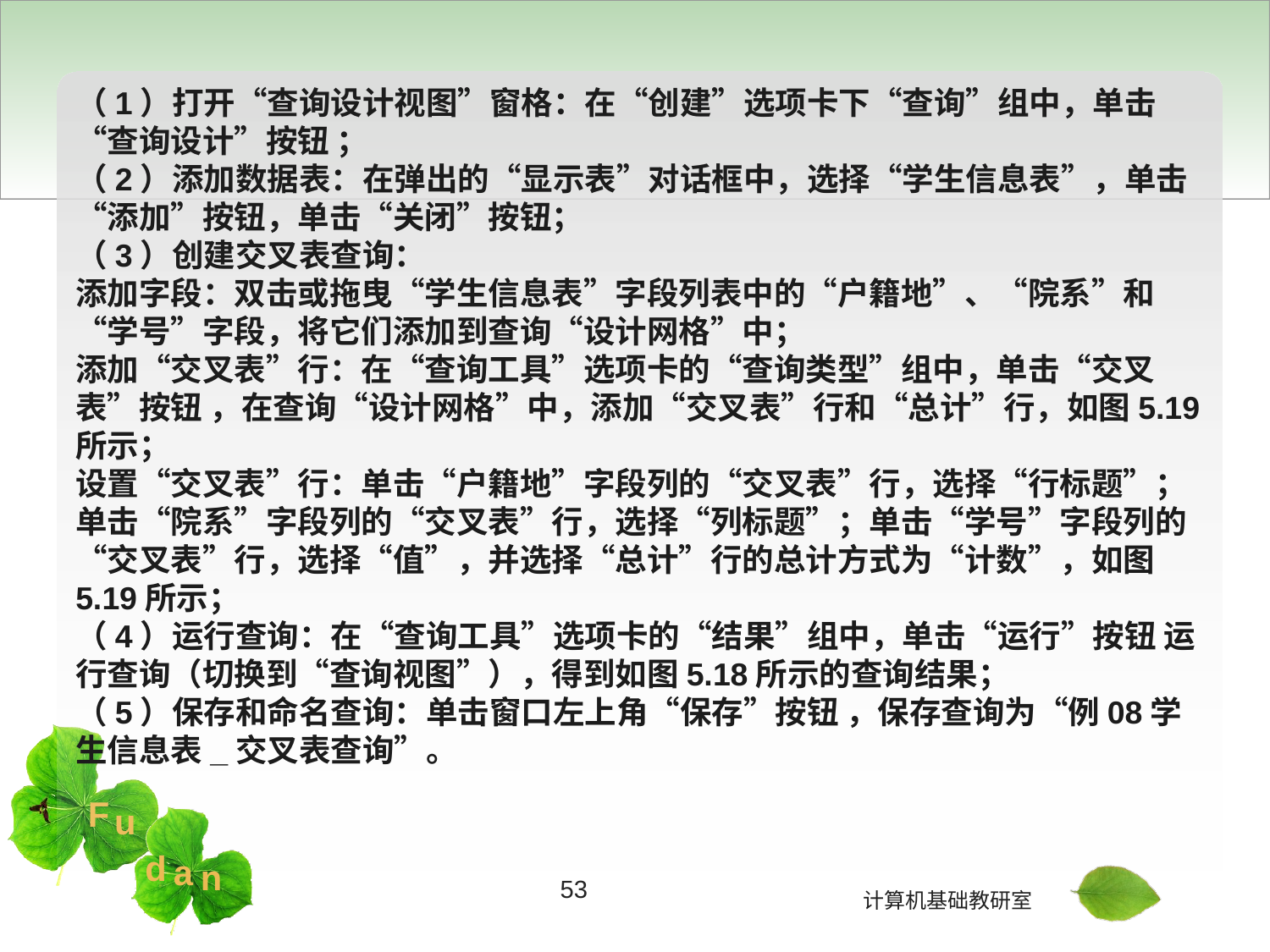

（1）打开“查询设计视图”窗格：在“创建”选项卡下“查询”组中，单击“查询设计”按钮 ；
（2）添加数据表：在弹出的“显示表”对话框中，选择“学生信息表”，单击“添加”按钮，单击“关闭”按钮；
（3）创建交叉表查询：
添加字段：双击或拖曳“学生信息表”字段列表中的“户籍地”、“院系”和“学号”字段，将它们添加到查询“设计网格”中；
添加“交叉表”行：在“查询工具”选项卡的“查询类型”组中，单击“交叉表”按钮 ，在查询“设计网格”中，添加“交叉表”行和“总计”行，如图5.19所示；
设置“交叉表”行：单击“户籍地”字段列的“交叉表”行，选择“行标题”；单击“院系”字段列的“交叉表”行，选择“列标题”；单击“学号”字段列的“交叉表”行，选择“值”，并选择“总计”行的总计方式为“计数”，如图5.19所示；
（4）运行查询：在“查询工具”选项卡的“结果”组中，单击“运行”按钮 运行查询（切换到“查询视图”），得到如图5.18所示的查询结果；
（5）保存和命名查询：单击窗口左上角“保存”按钮 ，保存查询为“例08学生信息表_交叉表查询”。
53